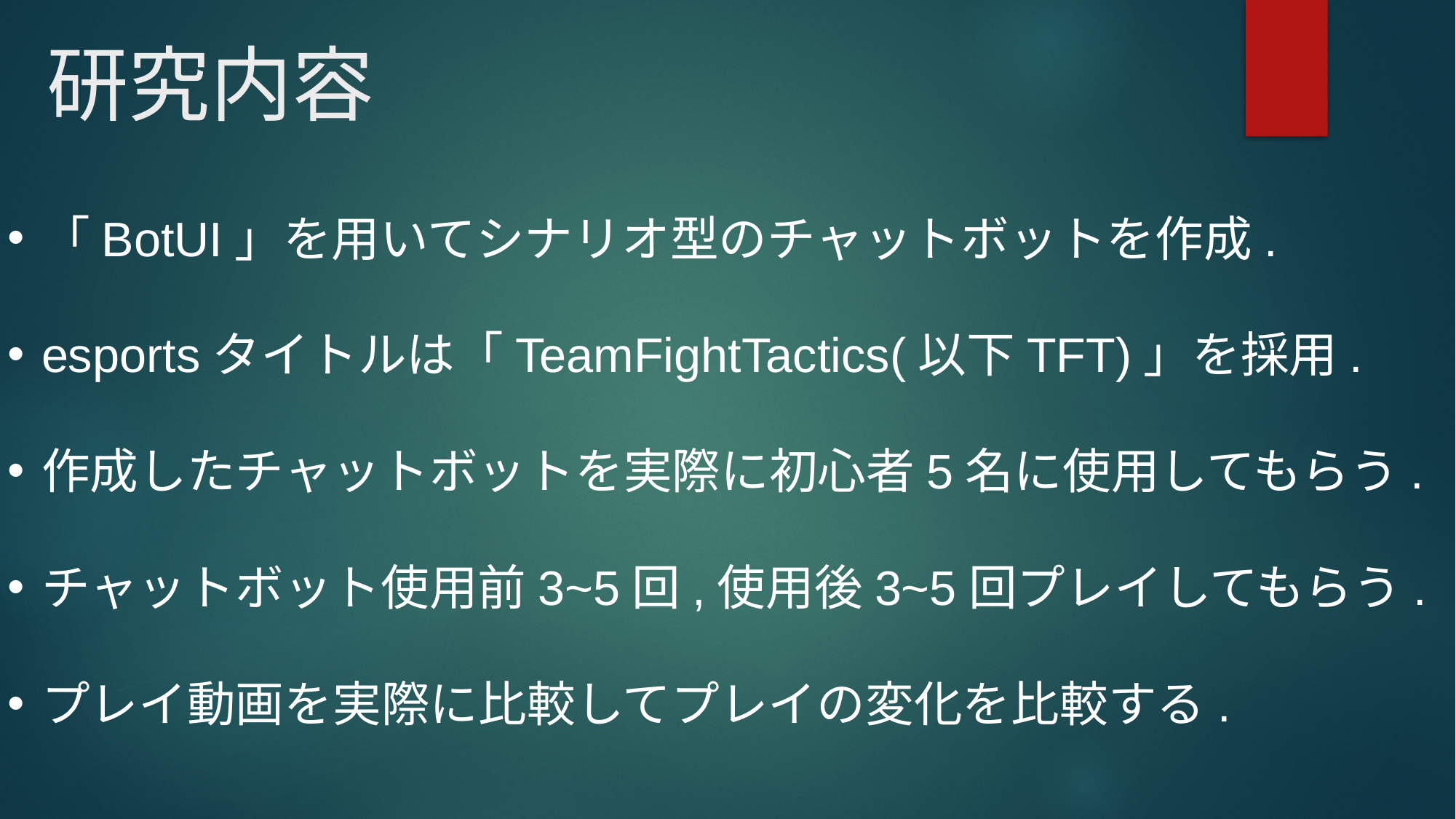

# 研究内容
「BotUI」を用いてシナリオ型のチャットボットを作成.

esportsタイトルは「TeamFightTactics(以下TFT)」を採用.

作成したチャットボットを実際に初心者5名に使用してもらう.

チャットボット使用前3~5回,使用後3~5回プレイしてもらう.

プレイ動画を実際に比較してプレイの変化を比較する.